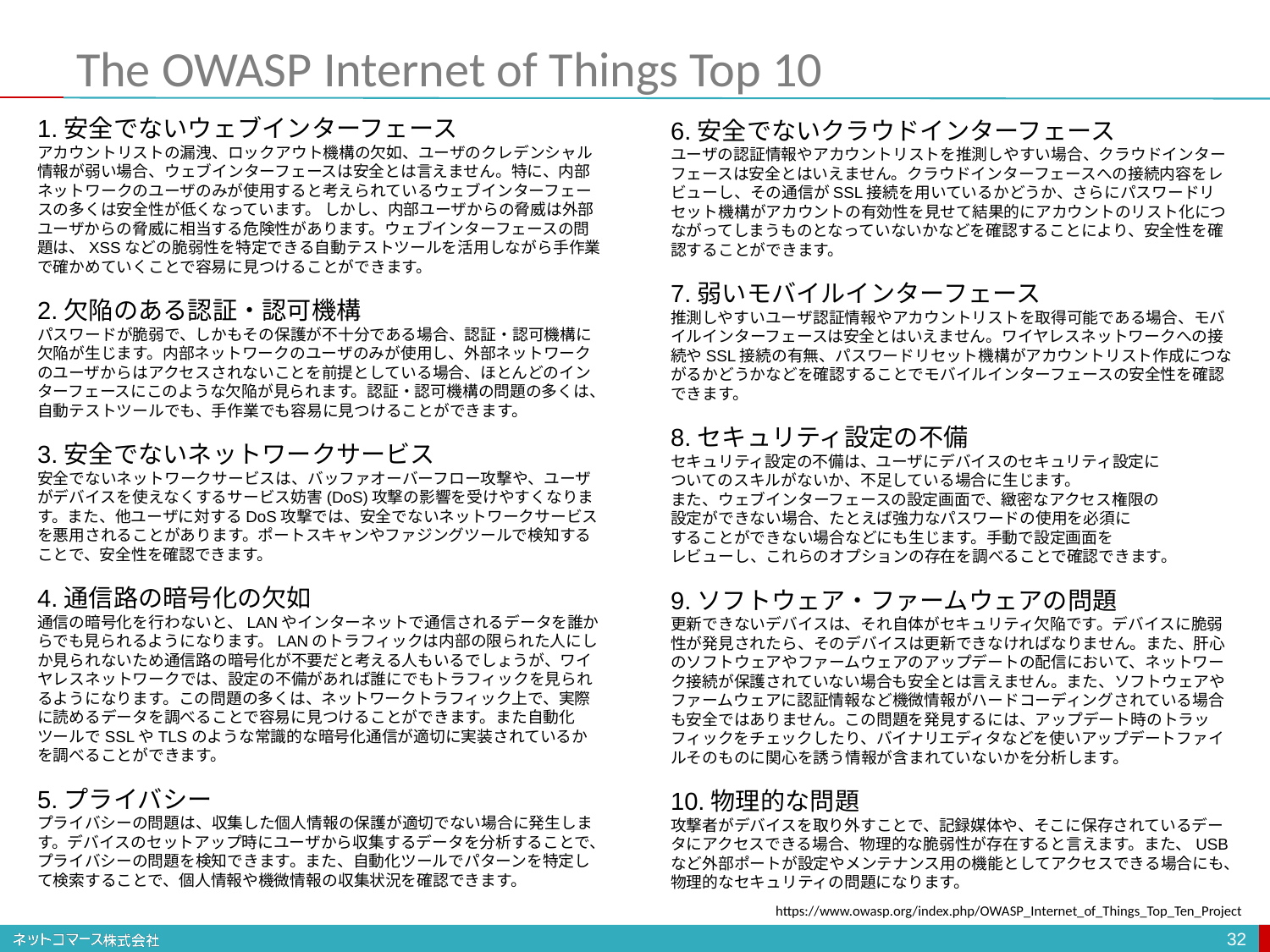

# The OWASP Internet of Things Top 10
1.安全でないウェブインターフェース
アカウントリストの漏洩、ロックアウト機構の欠如、ユーザのクレデンシャル情報が弱い場合、ウェブインターフェースは安全とは言えません。特に、内部ネットワークのユーザのみが使用すると考えられているウェブインターフェースの多くは安全性が低くなっています。 しかし、内部ユーザからの脅威は外部ユーザからの脅威に相当する危険性があります。ウェブインターフェースの問題は、XSSなどの脆弱性を特定できる自動テストツールを活用しながら手作業で確かめていくことで容易に見つけることができます。

2.欠陥のある認証・認可機構
パスワードが脆弱で、しかもその保護が不十分である場合、認証・認可機構に欠陥が生じます。内部ネットワークのユーザのみが使用し、外部ネットワークのユーザからはアクセスされないことを前提としている場合、ほとんどのインターフェースにこのような欠陥が見られます。認証・認可機構の問題の多くは、自動テストツールでも、手作業でも容易に見つけることができます。

3.安全でないネットワークサービス
安全でないネットワークサービスは、バッファオーバーフロー攻撃や、ユーザがデバイスを使えなくするサービス妨害(DoS)攻撃の影響を受けやすくなります。また、他ユーザに対するDoS攻撃では、安全でないネットワークサービスを悪用されることがあります。ポートスキャンやファジングツールで検知することで、安全性を確認できます。

4.通信路の暗号化の欠如
通信の暗号化を行わないと、LANやインターネットで通信されるデータを誰からでも見られるようになります。LANのトラフィックは内部の限られた人にしか見られないため通信路の暗号化が不要だと考える人もいるでしょうが、ワイヤレスネットワークでは、設定の不備があれば誰にでもトラフィックを見られるようになります。この問題の多くは、ネットワークトラフィック上で、実際に読めるデータを調べることで容易に見つけることができます。また自動化ツールでSSLやTLSのような常識的な暗号化通信が適切に実装されているかを調べることができます。

5.プライバシー
プライバシーの問題は、収集した個人情報の保護が適切でない場合に発生します。デバイスのセットアップ時にユーザから収集するデータを分析することで、プライバシーの問題を検知できます。また、自動化ツールでパターンを特定して検索することで、個人情報や機微情報の収集状況を確認できます。
6.安全でないクラウドインターフェース
ユーザの認証情報やアカウントリストを推測しやすい場合、クラウドインターフェースは安全とはいえません。クラウドインターフェースへの接続内容をレビューし、その通信がSSL接続を用いているかどうか、さらにパスワードリセット機構がアカウントの有効性を見せて結果的にアカウントのリスト化につながってしまうものとなっていないかなどを確認することにより、安全性を確認することができます。

7.弱いモバイルインターフェース
推測しやすいユーザ認証情報やアカウントリストを取得可能である場合、モバイルインターフェースは安全とはいえません。ワイヤレスネットワークへの接続やSSL接続の有無、パスワードリセット機構がアカウントリスト作成につながるかどうかなどを確認することでモバイルインターフェースの安全性を確認できます。

8.セキュリティ設定の不備
セキュリティ設定の不備は、ユーザにデバイスのセキュリティ設定に
ついてのスキルがないか、不足している場合に生じます。
また、ウェブインターフェースの設定画面で、緻密なアクセス権限の
設定ができない場合、たとえば強力なパスワードの使用を必須に
することができない場合などにも生じます。手動で設定画面を
レビューし、これらのオプションの存在を調べることで確認できます。

9.ソフトウェア・ファームウェアの問題
更新できないデバイスは、それ自体がセキュリティ欠陥です。デバイスに脆弱性が発見されたら、そのデバイスは更新できなければなりません。また、肝心のソフトウェアやファームウェアのアップデートの配信において、ネットワーク接続が保護されていない場合も安全とは言えません。また、ソフトウェアやファームウェアに認証情報など機微情報がハードコーディングされている場合も安全ではありません。この問題を発見するには、アップデート時のトラッフィックをチェックしたり、バイナリエディタなどを使いアップデートファイルそのものに関心を誘う情報が含まれていないかを分析します。

10.物理的な問題
攻撃者がデバイスを取り外すことで、記録媒体や、そこに保存されているデータにアクセスできる場合、物理的な脆弱性が存在すると言えます。また、USBなど外部ポートが設定やメンテナンス用の機能としてアクセスできる場合にも、物理的なセキュリティの問題になります。
https://www.owasp.org/index.php/OWASP_Internet_of_Things_Top_Ten_Project
32